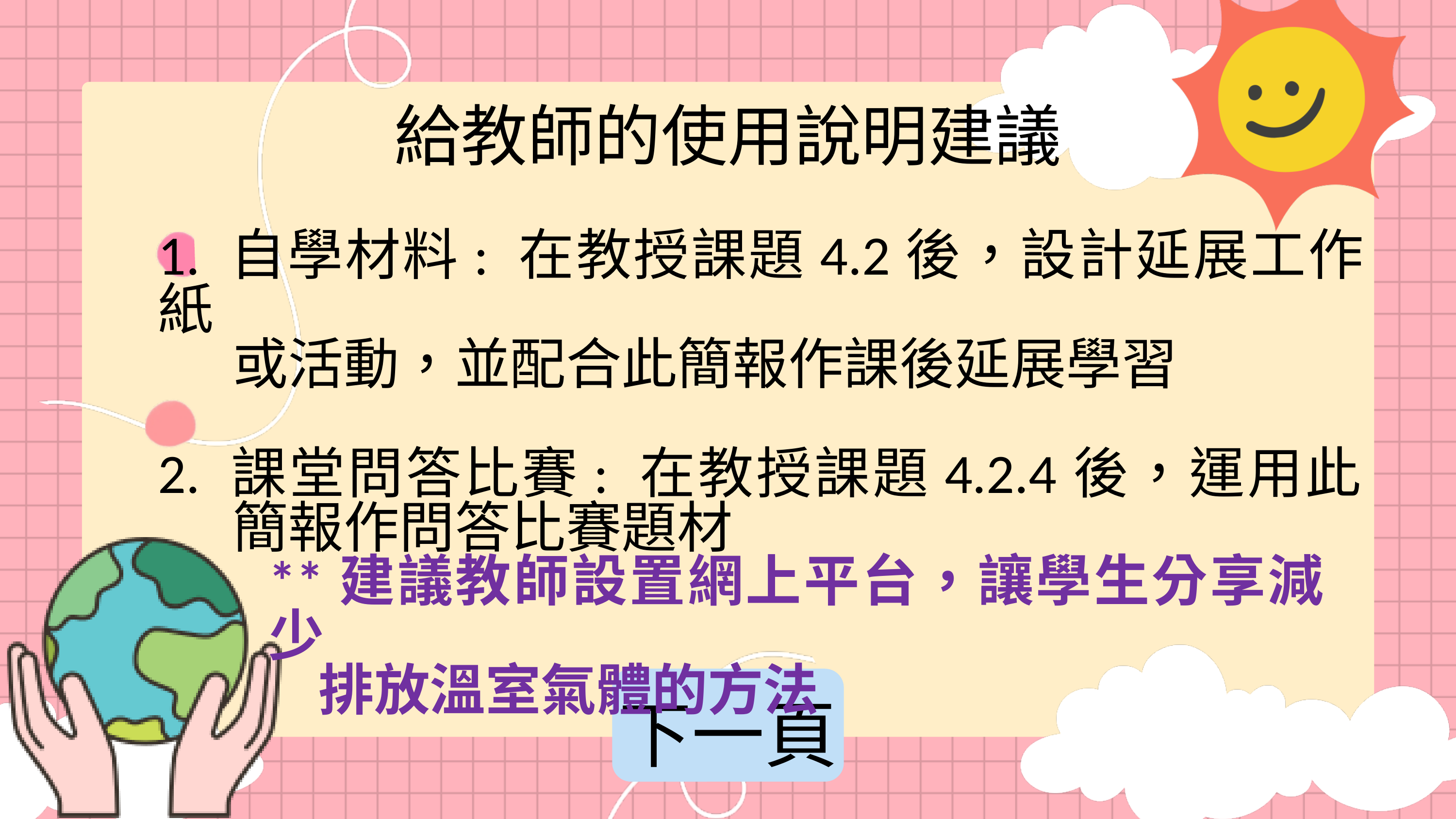

給教師的使用說明建議

1. 自學材料: 在教授課題4.2後，設計延展工作紙
      或活動，並配合此簡報作課後延展學習
2. 課堂問答比賽: 在教授課題4.2.4後，運用此
      簡報作問答比賽題材

**建議教師設置網上平台，讓學生分享減少
    排放溫室氣體的方法

下一頁